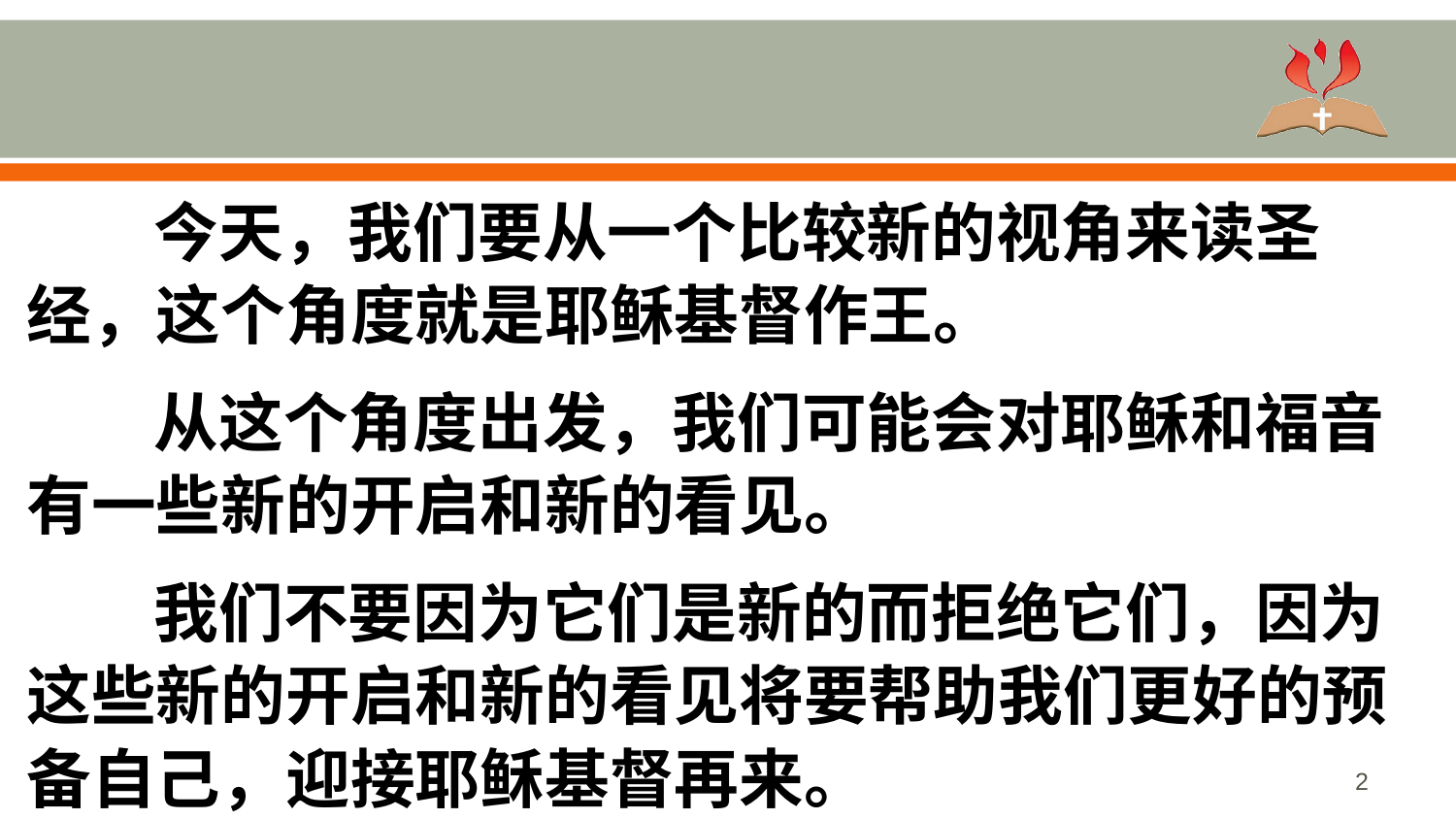

今天，我们要从一个比较新的视角来读圣经，这个角度就是耶稣基督作王。
从这个角度出发，我们可能会对耶稣和福音有一些新的开启和新的看见。
我们不要因为它们是新的而拒绝它们，因为这些新的开启和新的看见将要帮助我们更好的预备自己，迎接耶稣基督再来。
2